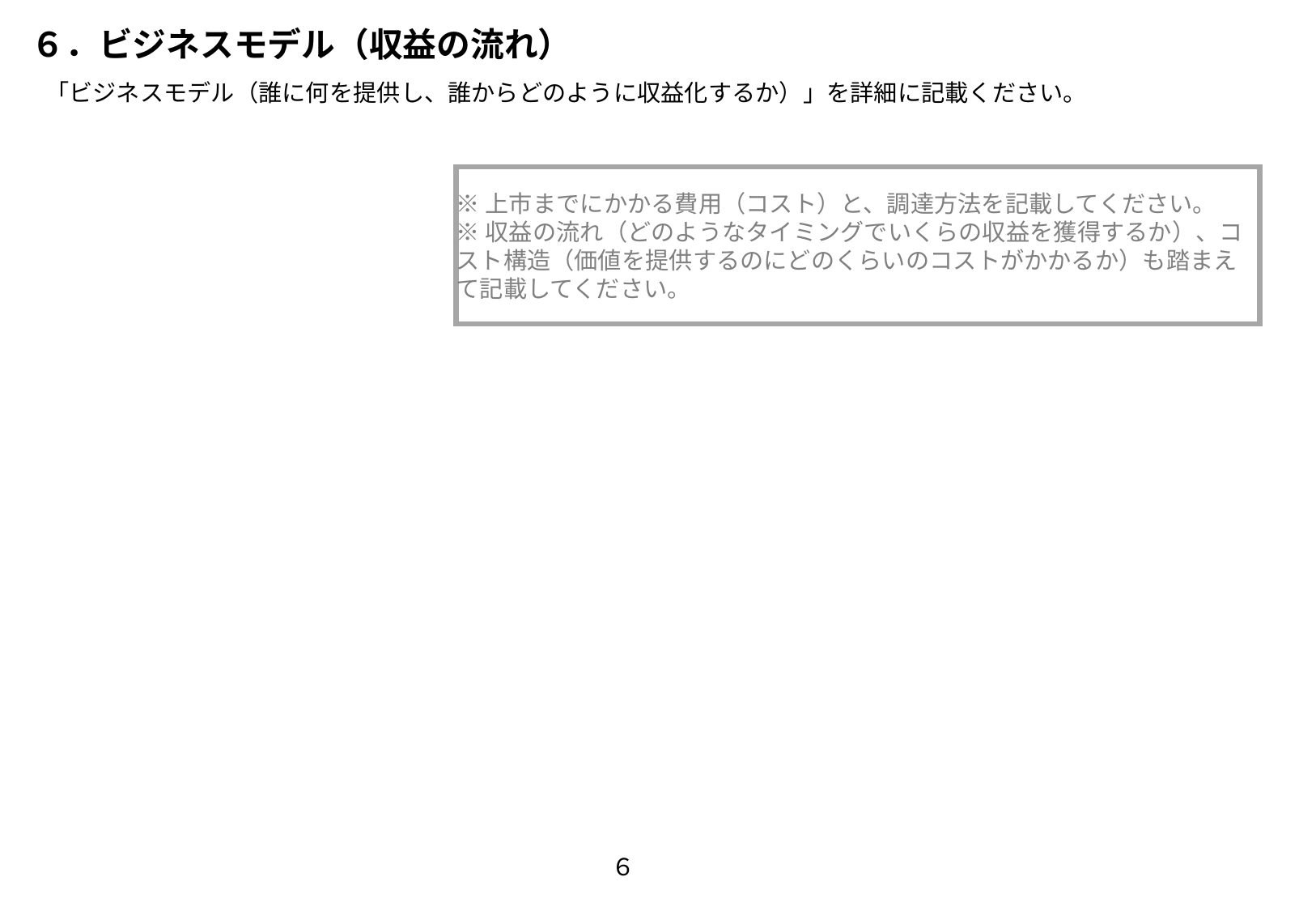

６．ビジネスモデル（収益の流れ）
「ビジネスモデル（誰に何を提供し、誰からどのように収益化するか）」を詳細に記載ください。
※上市までにかかる費用（コスト）と、調達方法を記載してください。
※収益の流れ（どのようなタイミングでいくらの収益を獲得するか）、コスト構造（価値を提供するのにどのくらいのコストがかかるか）も踏まえて記載してください。
６